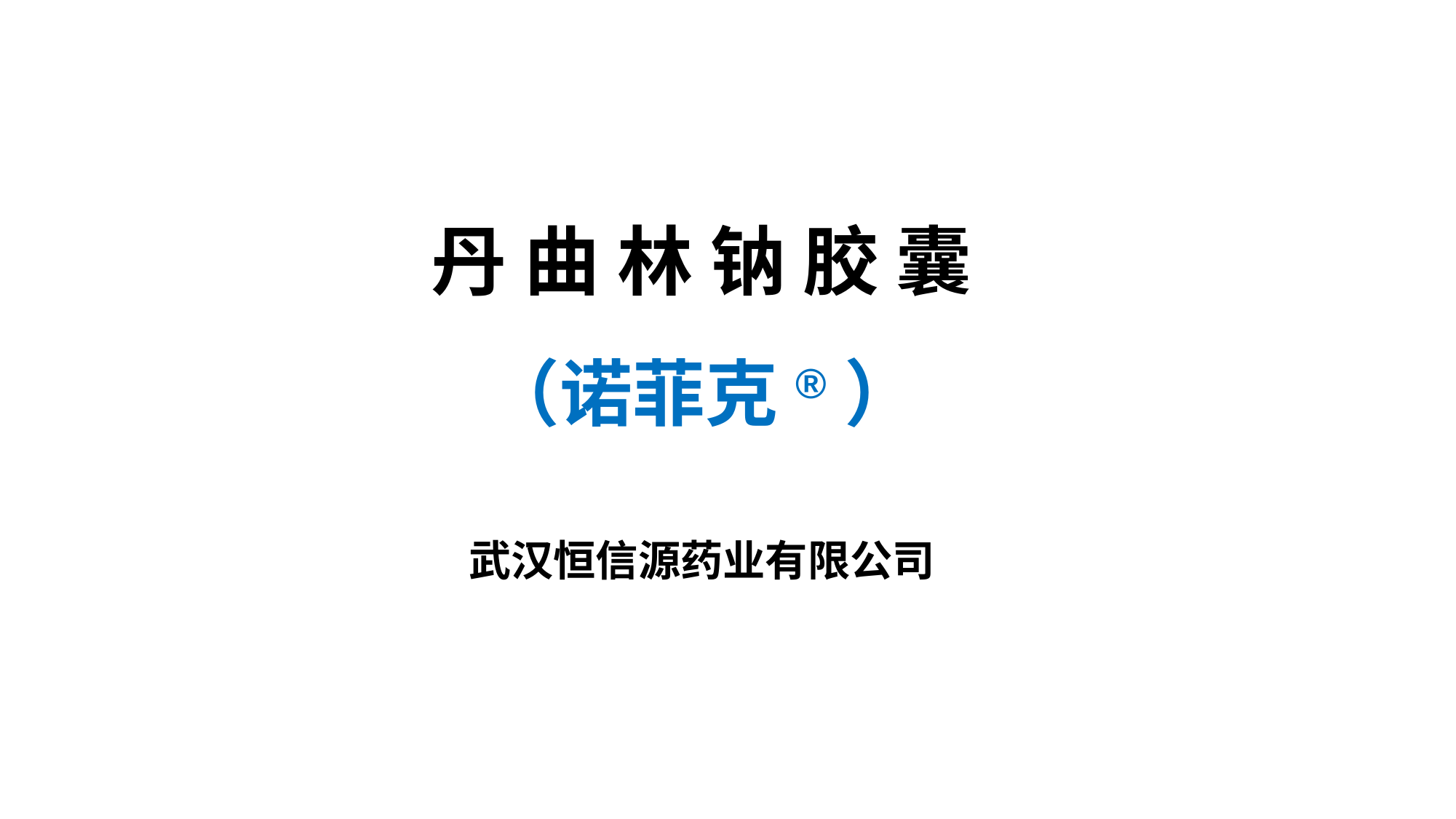

丹 曲 林 钠 胶 囊
（诺菲克®）️
武汉恒信源药业有限公司